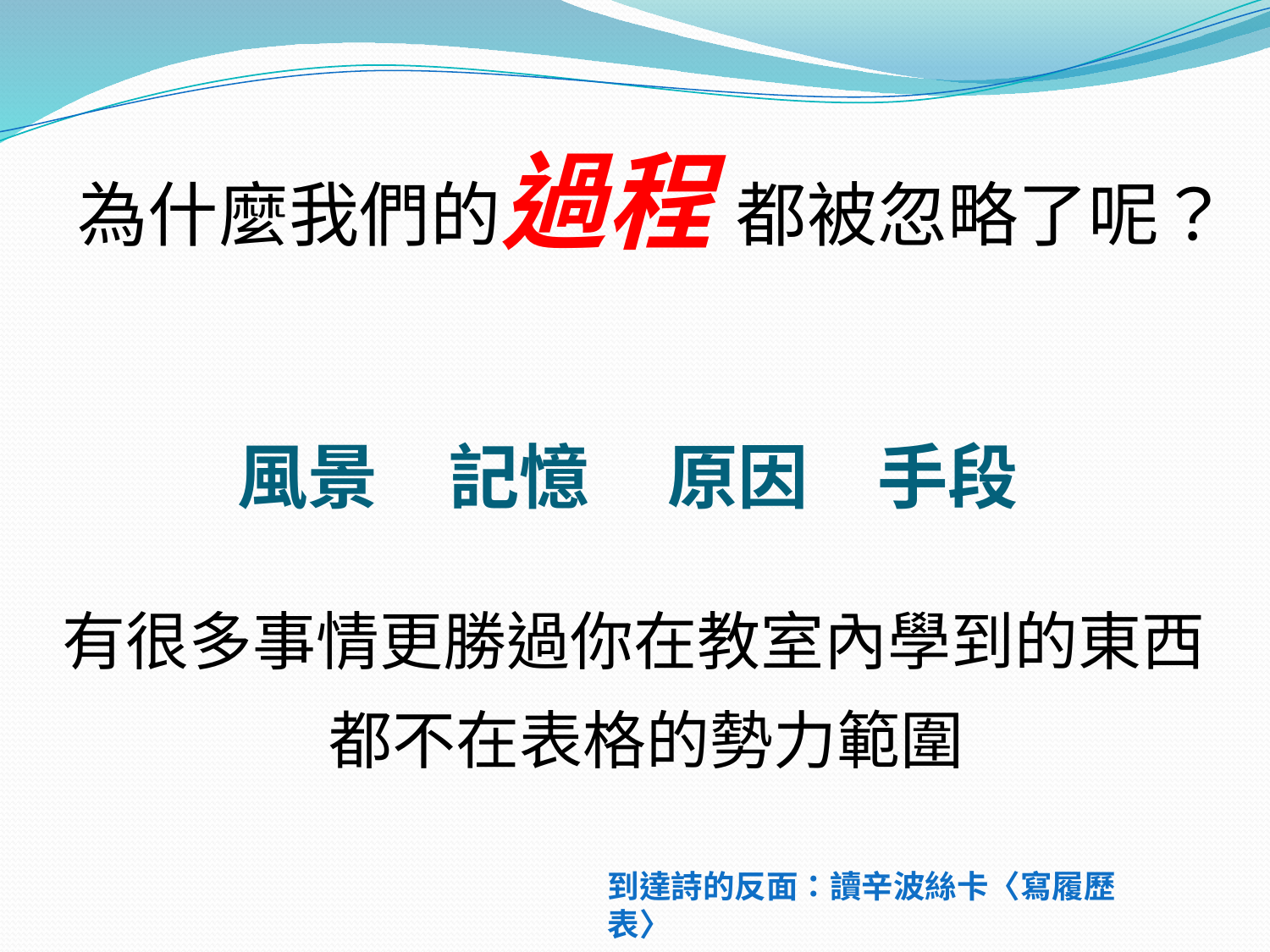

為什麼我們的過程 都被忽略了呢？

風景
記憶
原因
手段
有很多事情更勝過你在教室內學到的東西
都不在表格的勢力範圍
到達詩的反面：讀辛波絲卡〈寫履歷表〉